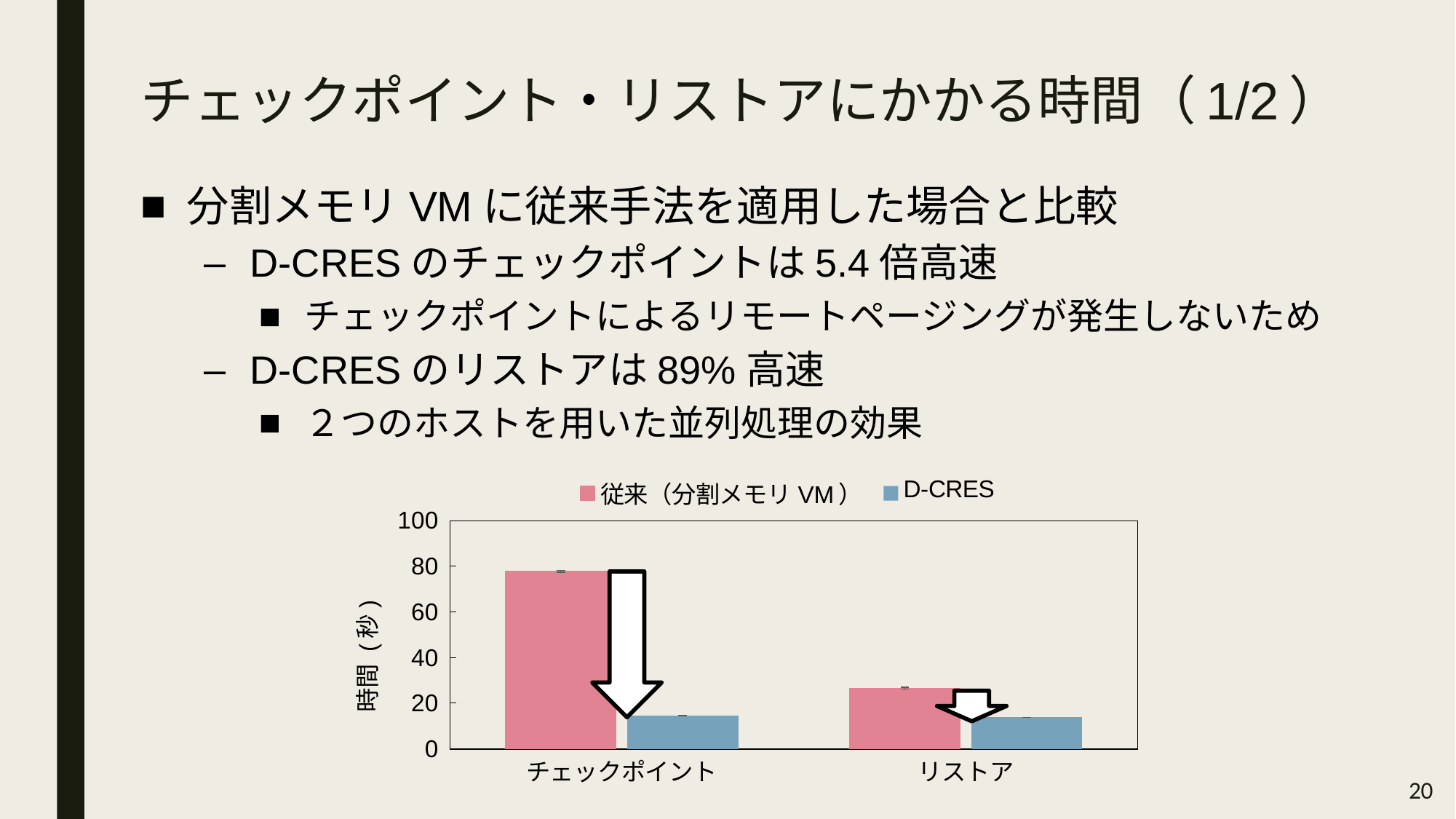

# チェックポイント・リストアにかかる時間（1/2）
分割メモリVMに従来手法を適用した場合と比較
D-CRESのチェックポイントは5.4倍高速
チェックポイントによるリモートページングが発生しないため
D-CRESのリストアは89%高速
２つのホストを用いた並列処理の効果

### Chart

| Category | 従来（分割メモリVM） | D-CRES |
|---|---|---|
| チェックポイント | 77.772 | 14.478 |
| リストア | 26.604 | 13.788 |

20